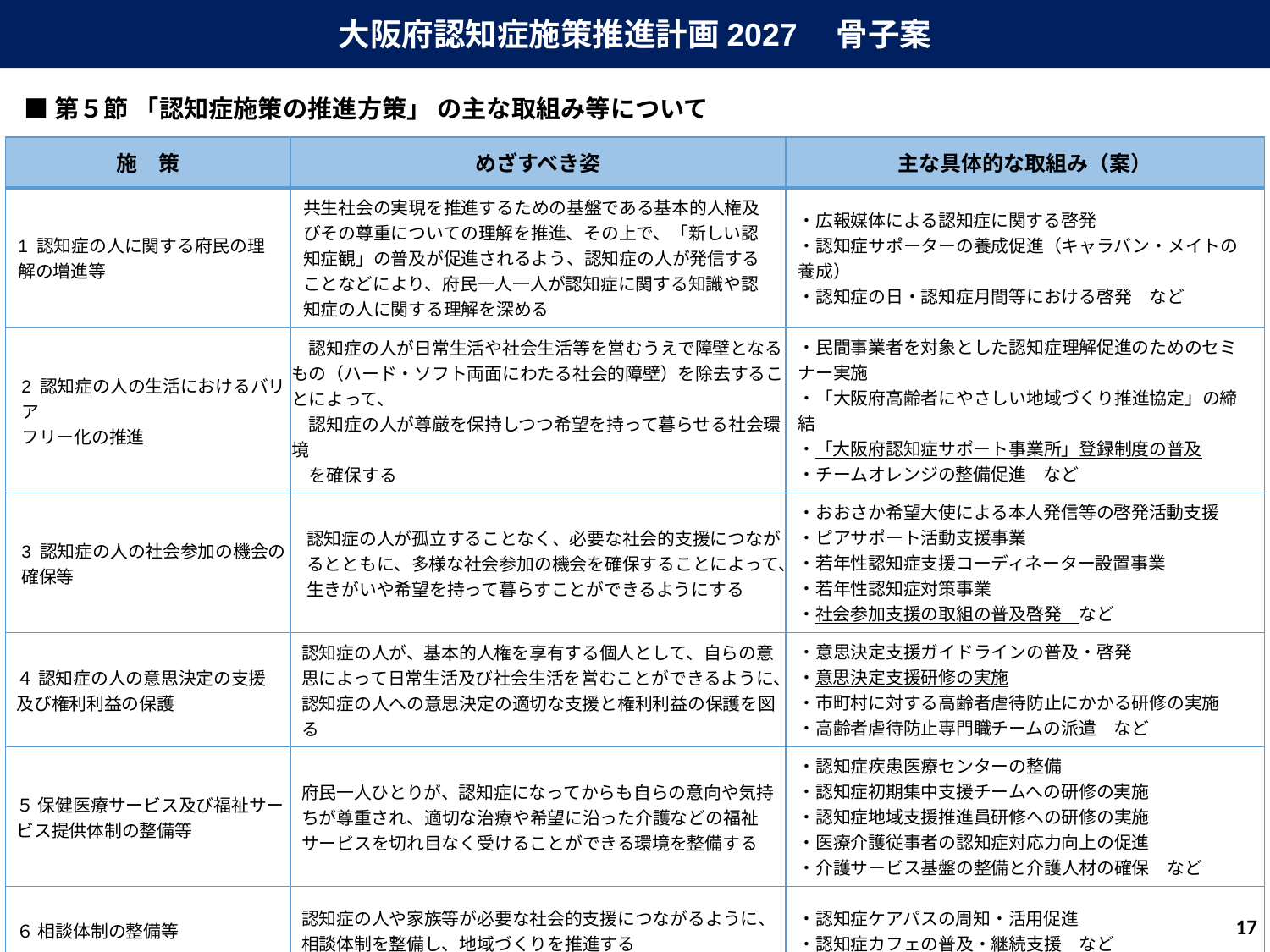

大阪府認知症施策推進計画2027　骨子案
■第５節 「認知症施策の推進方策」 の主な取組み等について
| 施　策 | めざすべき姿 | 主な具体的な取組み（案） |
| --- | --- | --- |
| 1 認知症の人に関する府民の理解の増進等 | 共生社会の実現を推進するための基盤である基本的人権及びその尊重についての理解を推進、その上で、「新しい認知症観」の普及が促進されるよう、認知症の人が発信することなどにより、府民一人一人が認知症に関する知識や認知症の人に関する理解を深める | ・広報媒体による認知症に関する啓発 ・認知症サポーターの養成促進（キャラバン・メイトの養成） ・認知症の日・認知症月間等における啓発　など |
| 2 認知症の人の生活におけるバリア フリー化の推進 | 認知症の人が日常生活や社会生活等を営むうえで障壁となるもの（ハード・ソフト両面にわたる社会的障壁）を除去することによって、 　認知症の人が尊厳を保持しつつ希望を持って暮らせる社会環境 　を確保する | ・民間事業者を対象とした認知症理解促進のためのセミナー実施 ・「大阪府高齢者にやさしい地域づくり推進協定」の締結 ・「大阪府認知症サポート事業所」登録制度の普及 ・チームオレンジの整備促進　など |
| 3 認知症の人の社会参加の機会の確保等 | 認知症の人が孤立することなく、必要な社会的支援につながるとともに、多様な社会参加の機会を確保することによって、生きがいや希望を持って暮らすことができるようにする | ・おおさか希望大使による本人発信等の啓発活動支援 ・ピアサポート活動支援事業 ・若年性認知症支援コーディネーター設置事業 ・若年性認知症対策事業 ・社会参加支援の取組の普及啓発　など |
| ４ 認知症の人の意思決定の支援 及び権利利益の保護 | 認知症の人が、基本的人権を享有する個人として、自らの意思によって日常生活及び社会生活を営むことができるように、認知症の人への意思決定の適切な支援と権利利益の保護を図る | ・意思決定支援ガイドラインの普及・啓発 ・意思決定支援研修の実施 ・市町村に対する高齢者虐待防止にかかる研修の実施 ・高齢者虐待防止専門職チームの派遣　など |
| ５ 保健医療サービス及び福祉サービス提供体制の整備等 | 府民一人ひとりが、認知症になってからも自らの意向や気持ちが尊重され、適切な治療や希望に沿った介護などの福祉サービスを切れ目なく受けることができる環境を整備する | ・認知症疾患医療センターの整備 ・認知症初期集中支援チームへの研修の実施 ・認知症地域支援推進員研修への研修の実施 ・医療介護従事者の認知症対応力向上の促進 ・介護サービス基盤の整備と介護人材の確保　など |
| ６ 相談体制の整備等 | 認知症の人や家族等が必要な社会的支援につながるように、相談体制を整備し、地域づくりを推進する | ・認知症ケアパスの周知・活用促進 ・認知症カフェの普及・継続支援　など |
| ７ 認知症の予防 | ・認知症の人を含む府民が、希望に応じて「新しい認知症観」に立った科学的知見に基づく認知症予防に取り組むことができるようにする ・認知症やMCI（軽度認知障がい）の人が、どこに暮らしていても早期に必要な対応につながることができるようにする | ・認知症予防に資する可能性のある活動の推進 ・認知症（MCI）の早期発見・早期対応等の普及・啓発 　　　　　　　　　　　　　　　　　　　　　　　　　　　　　　　　　　　など |
17